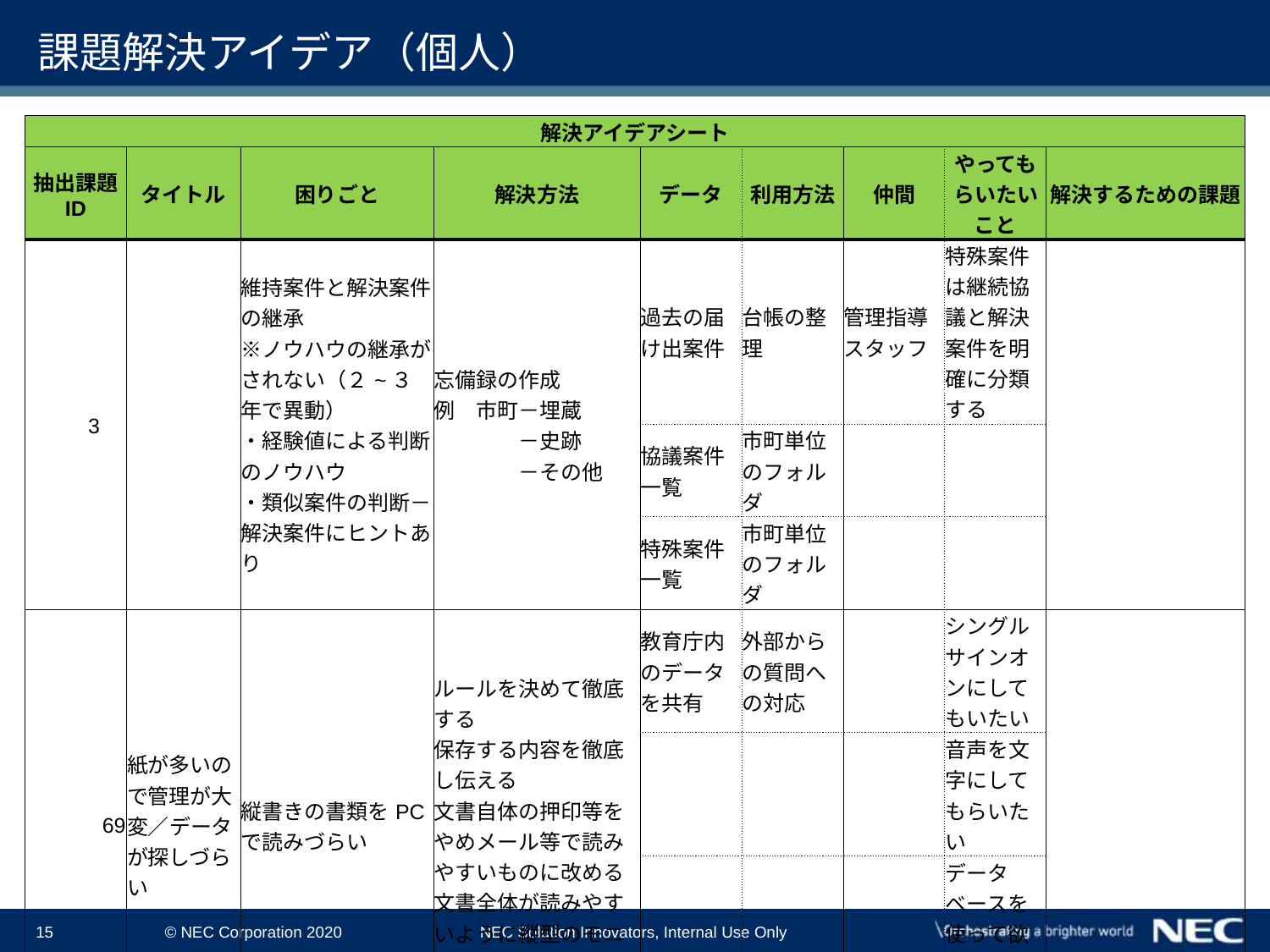

# 課題解決アイデア（個人）
| 解決アイデアシート |  |  |  |  |  |  |  |  |
| --- | --- | --- | --- | --- | --- | --- | --- | --- |
| 抽出課題 ID | タイトル | 困りごと | 解決方法 | データ | 利用方法 | 仲間 | やってもらいたいこと | 解決するための課題 |
| 3 |  | 維持案件と解決案件の継承 ※ノウハウの継承がされない（２~３年で異動） ・経験値による判断のノウハウ ・類似案件の判断－解決案件にヒントあり | 忘備録の作成 例　市町－埋蔵 　　　　－史跡 　　　　－その他 | 過去の届け出案件 | 台帳の整理 | 管理指導スタッフ | 特殊案件は継続協議と解決案件を明確に分類する |  |
|  |  |  |  | 協議案件一覧 | 市町単位のフォルダ |  |  |  |
|  |  |  |  | 特殊案件一覧 | 市町単位のフォルダ |  |  |  |
| 69 | 紙が多いので管理が大変／データが探しづらい | 縦書きの書類をPCで読みづらい | ルールを決めて徹底する 保存する内容を徹底し伝える 文書自体の押印等をやめメール等で読みやすいものに改める 文書全体が読みやすいように縦型のモニターにする | 教育庁内のデータを共有 | 外部からの質問への対応 |  | シングルサインオンにしてもいたい |  |
|  |  |  |  |  |  |  | 音声を文字にしてもらいたい |  |
|  |  |  |  |  |  |  | データベースを使って欲しい（県立高校だけでも） |  |